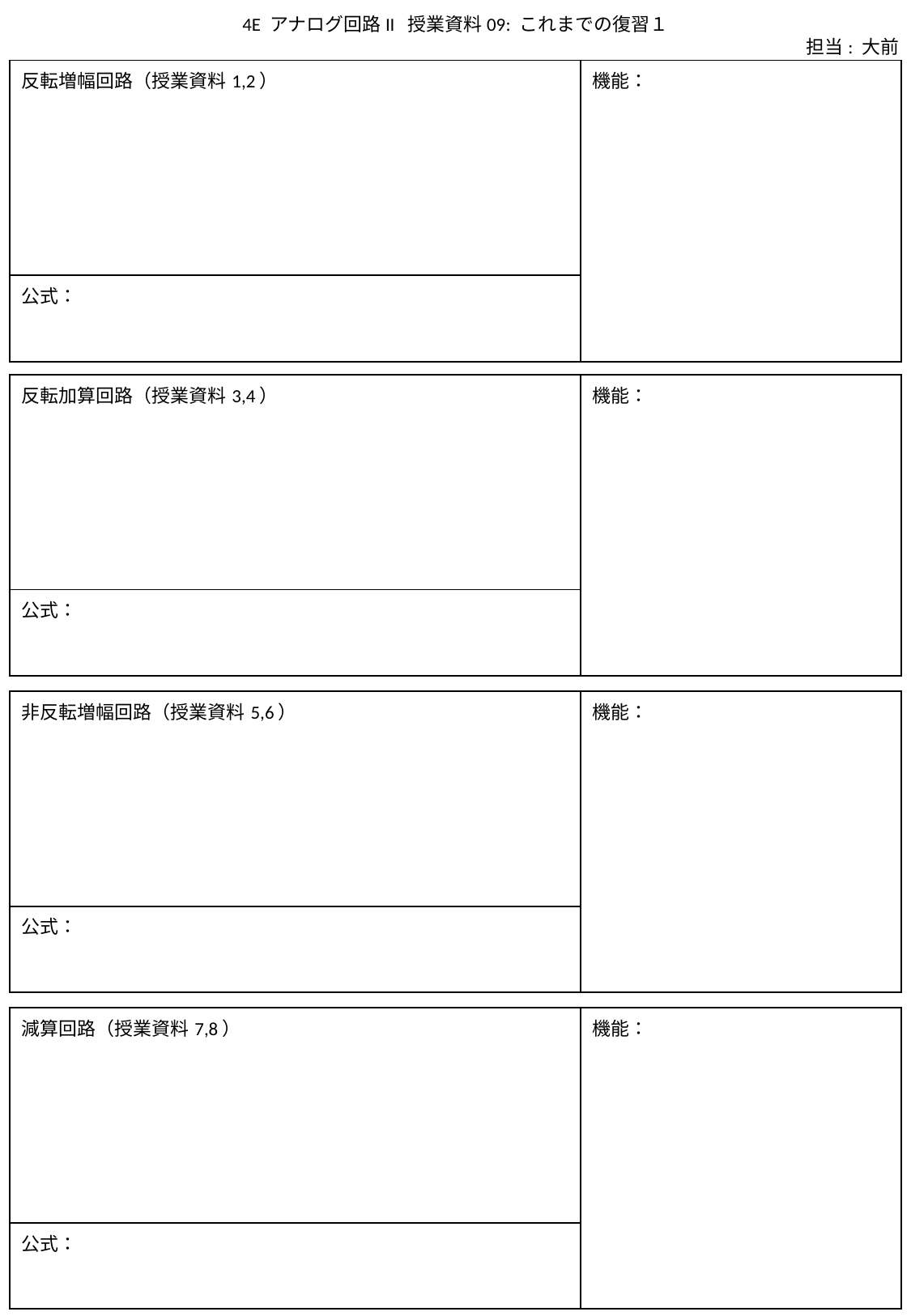

4E アナログ回路II  授業資料09: これまでの復習１
担当: 大前
| 反転増幅回路（授業資料1,2） | 機能： |
| --- | --- |
| 公式： |  |
| 反転加算回路（授業資料3,4） | 機能： |
| --- | --- |
| 公式： |  |
| 非反転増幅回路（授業資料5,6） | 機能： |
| --- | --- |
| 公式： |  |
| 減算回路（授業資料7,8） | 機能： |
| --- | --- |
| 公式： |  |